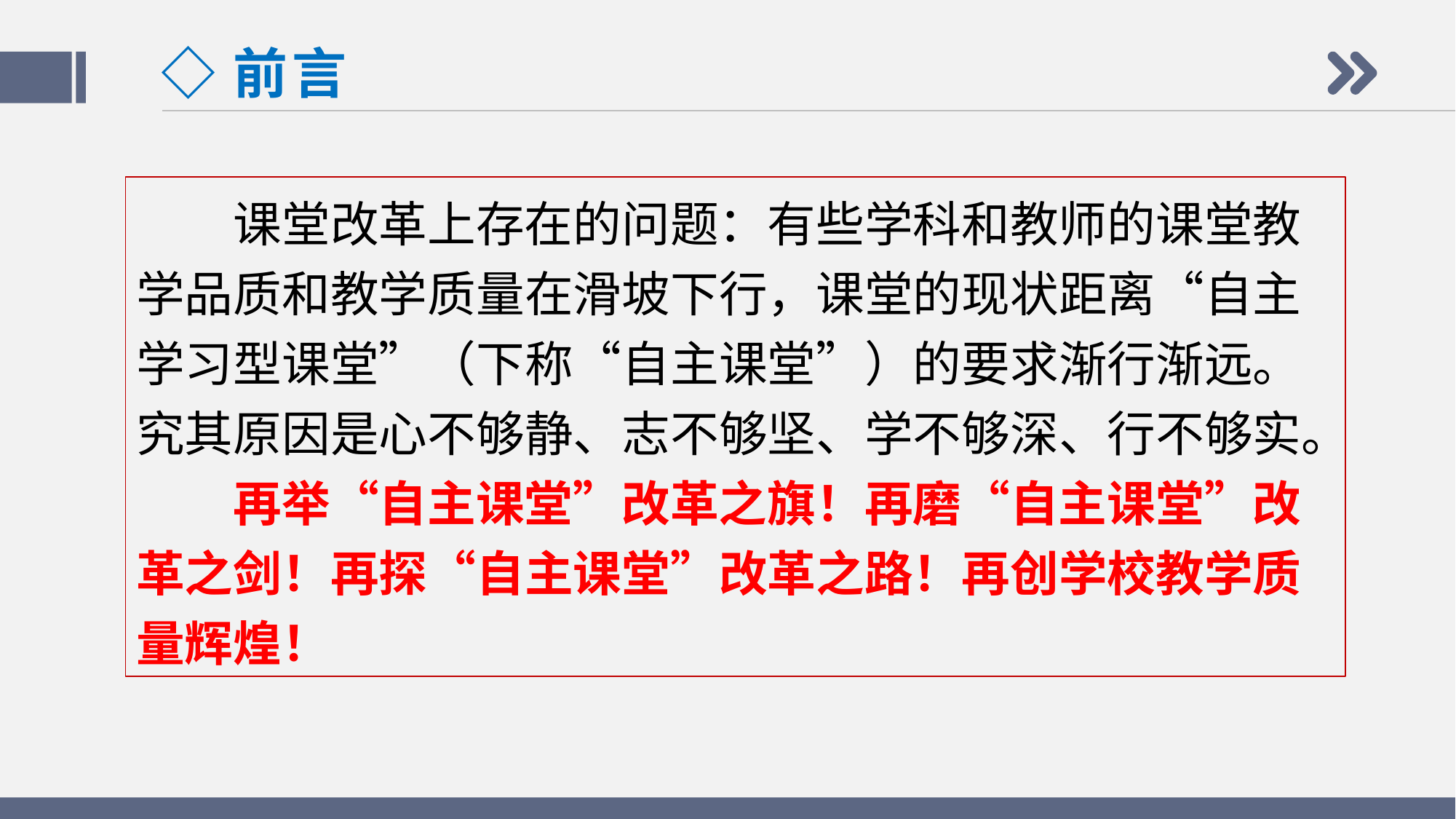

◇前言
课堂改革上存在的问题：有些学科和教师的课堂教学品质和教学质量在滑坡下行，课堂的现状距离“自主学习型课堂”（下称“自主课堂”）的要求渐行渐远。究其原因是心不够静、志不够坚、学不够深、行不够实。
再举“自主课堂”改革之旗！再磨“自主课堂”改革之剑！再探“自主课堂”改革之路！再创学校教学质量辉煌！